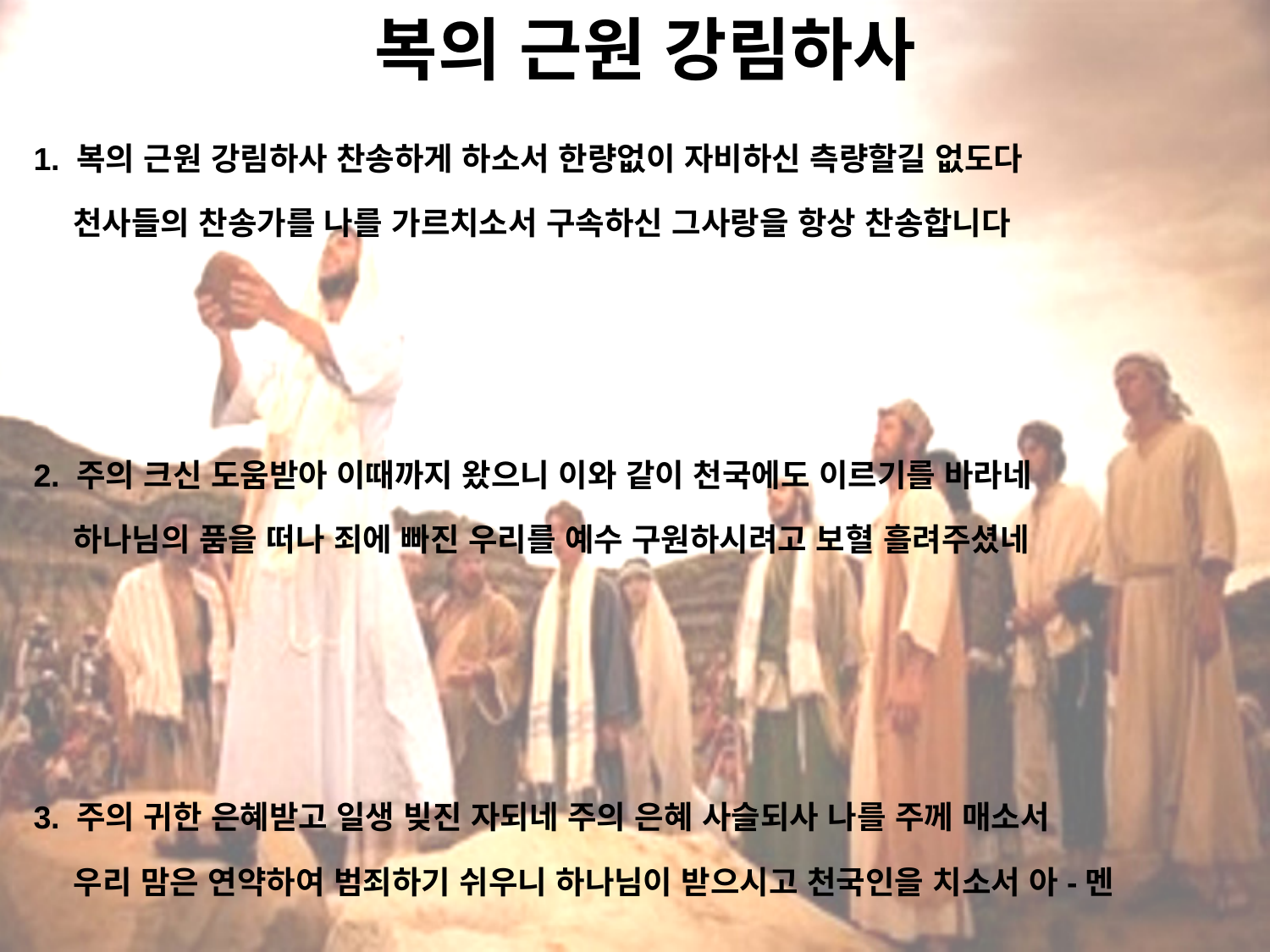

# 복의 근원 강림하사
1. 복의 근원 강림하사 찬송하게 하소서 한량없이 자비하신 측량할길 없도다
천사들의 찬송가를 나를 가르치소서 구속하신 그사랑을 항상 찬송합니다

2. 주의 크신 도움받아 이때까지 왔으니 이와 같이 천국에도 이르기를 바라네
 하나님의 품을 떠나 죄에 빠진 우리를 예수 구원하시려고 보혈 흘려주셨네

3. 주의 귀한 은혜받고 일생 빚진 자되네 주의 은혜 사슬되사 나를 주께 매소서
 우리 맘은 연약하여 범죄하기 쉬우니 하나님이 받으시고 천국인을 치소서 아-멘